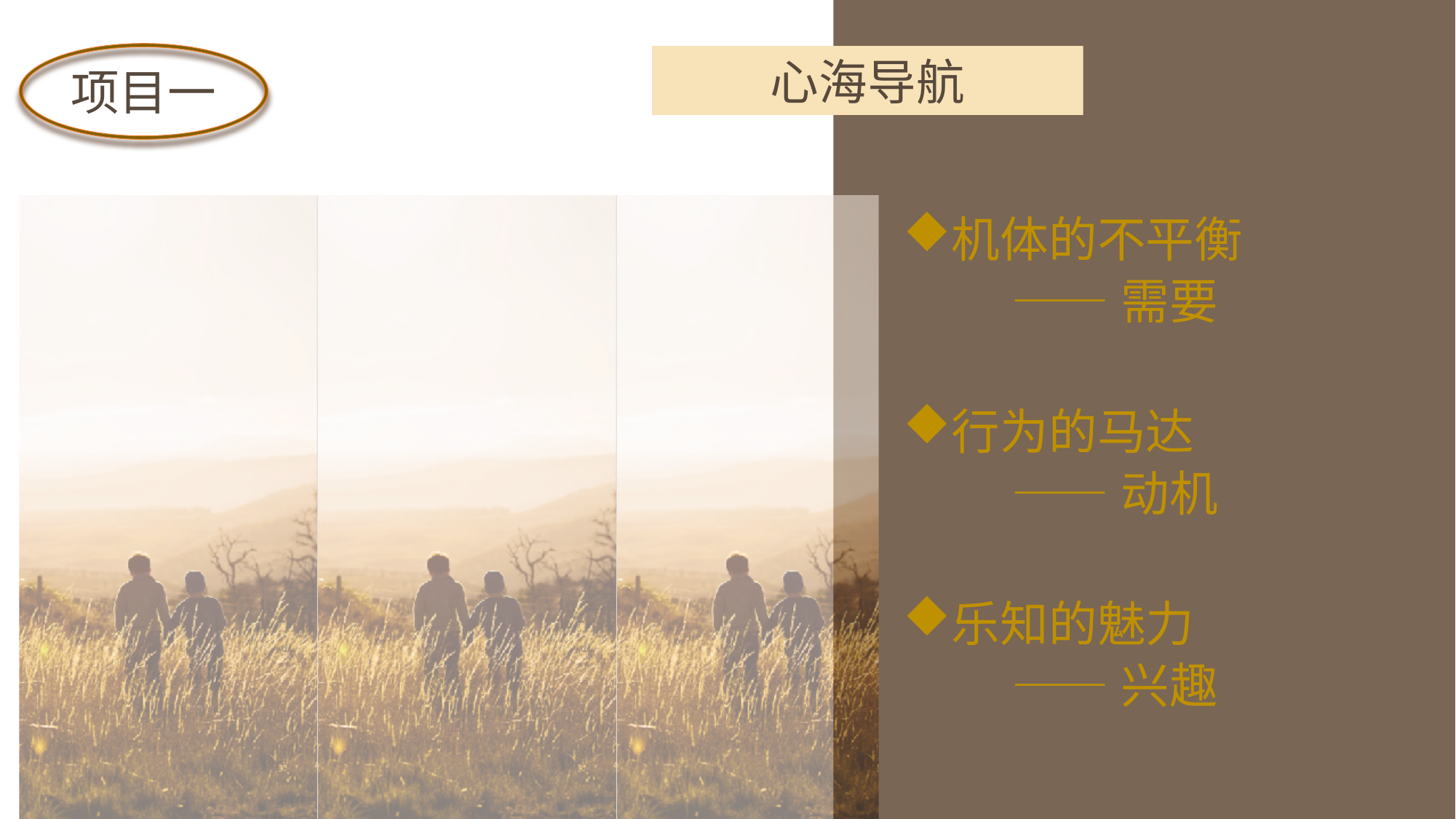

项目一
心海导航

机体的不平衡
          ——需要
行为的马达
          ——动机
乐知的魅力
          ——兴趣